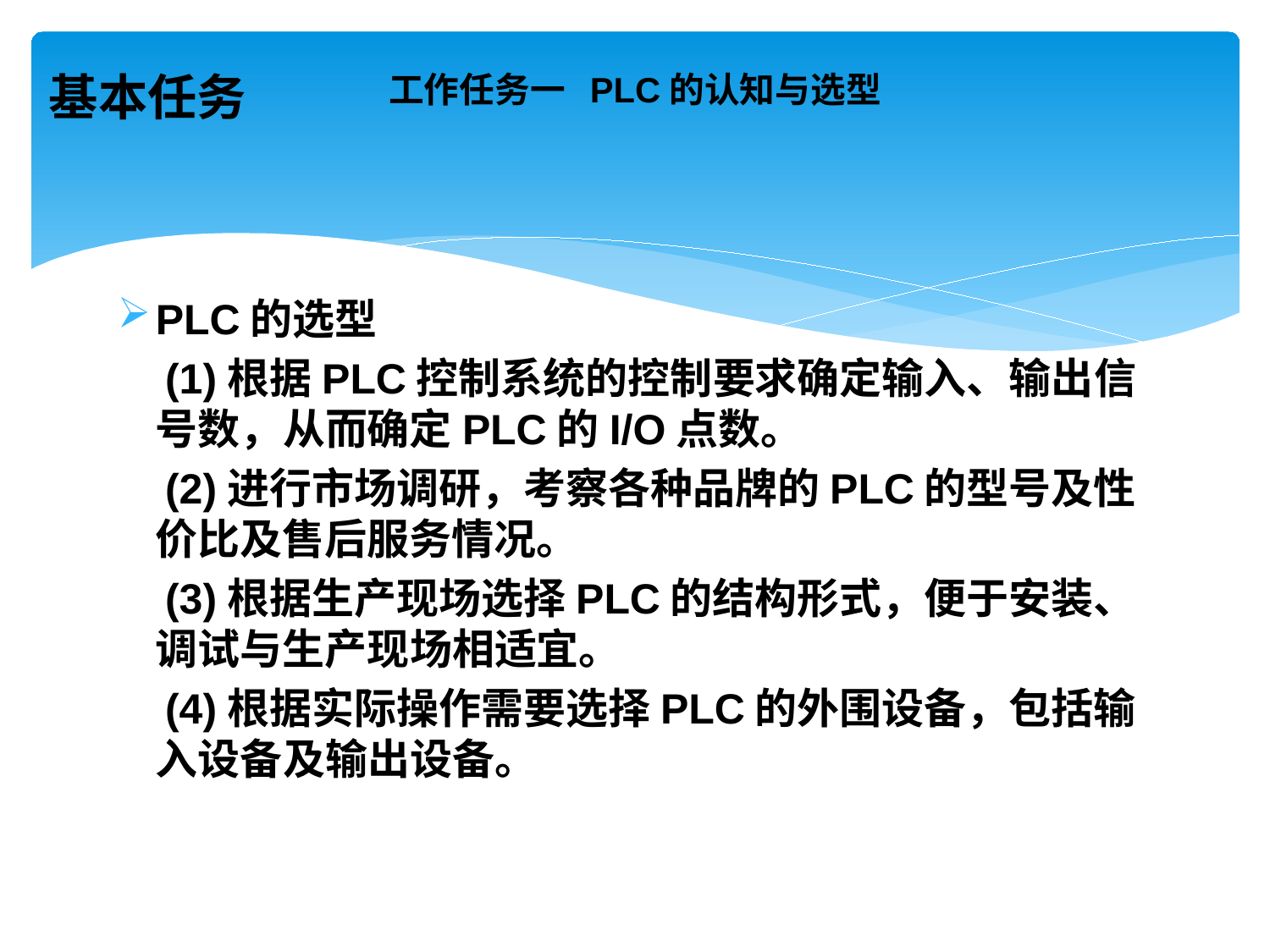

# 工作任务一  PLC的认知与选型
基本任务
PLC的选型
    (1)根据PLC控制系统的控制要求确定输入、输出信号数，从而确定PLC的I/O点数。
    (2)进行市场调研，考察各种品牌的PLC的型号及性价比及售后服务情况。
    (3)根据生产现场选择PLC的结构形式，便于安装、调试与生产现场相适宜。
    (4)根据实际操作需要选择PLC的外围设备，包括输入设备及输出设备。